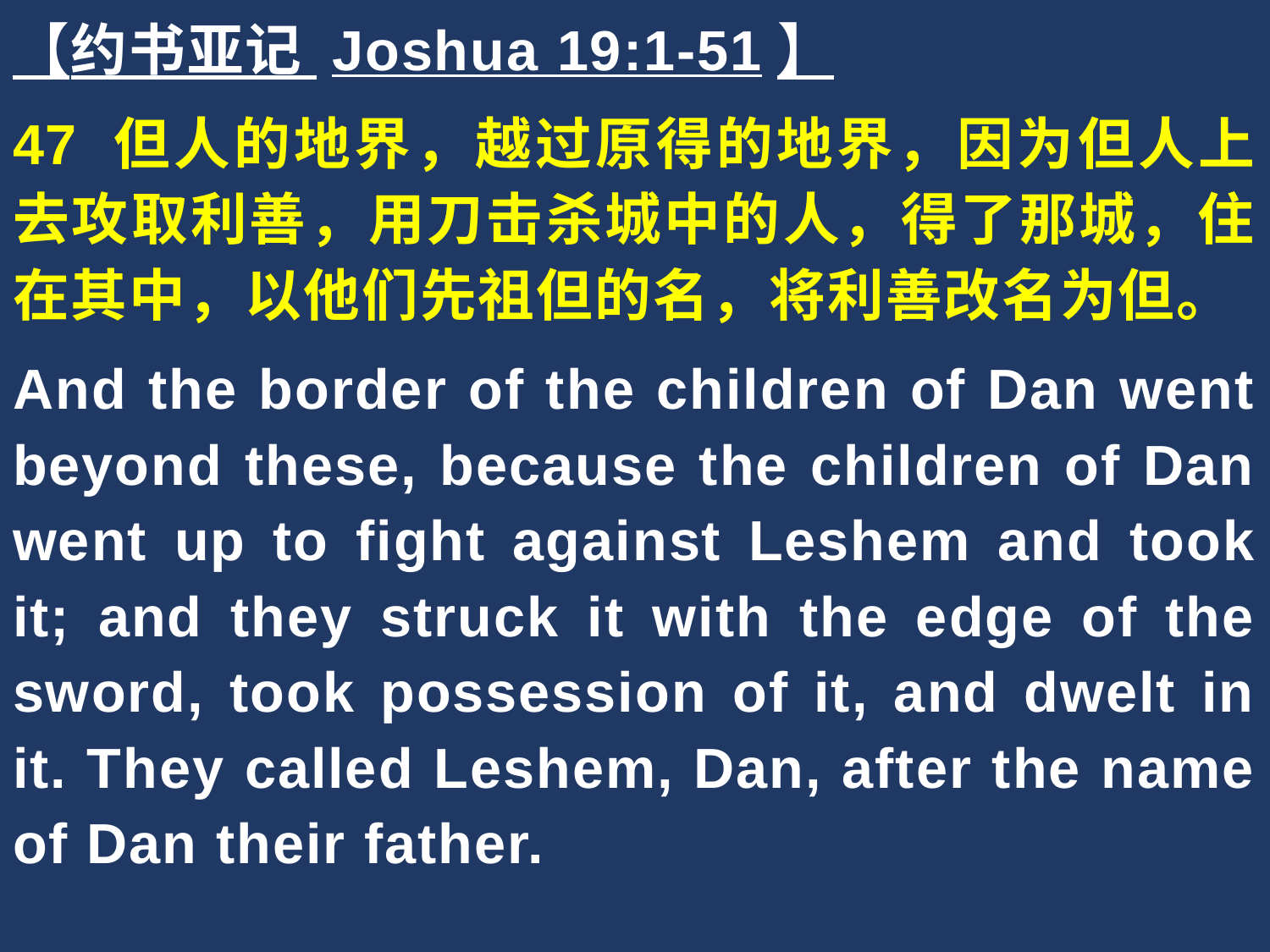

【约书亚记 Joshua 19:1-51】
47 但人的地界，越过原得的地界，因为但人上去攻取利善，用刀击杀城中的人，得了那城，住在其中，以他们先祖但的名，将利善改名为但。
And the border of the children of Dan went beyond these, because the children of Dan went up to fight against Leshem and took it; and they struck it with the edge of the sword, took possession of it, and dwelt in it. They called Leshem, Dan, after the name of Dan their father.